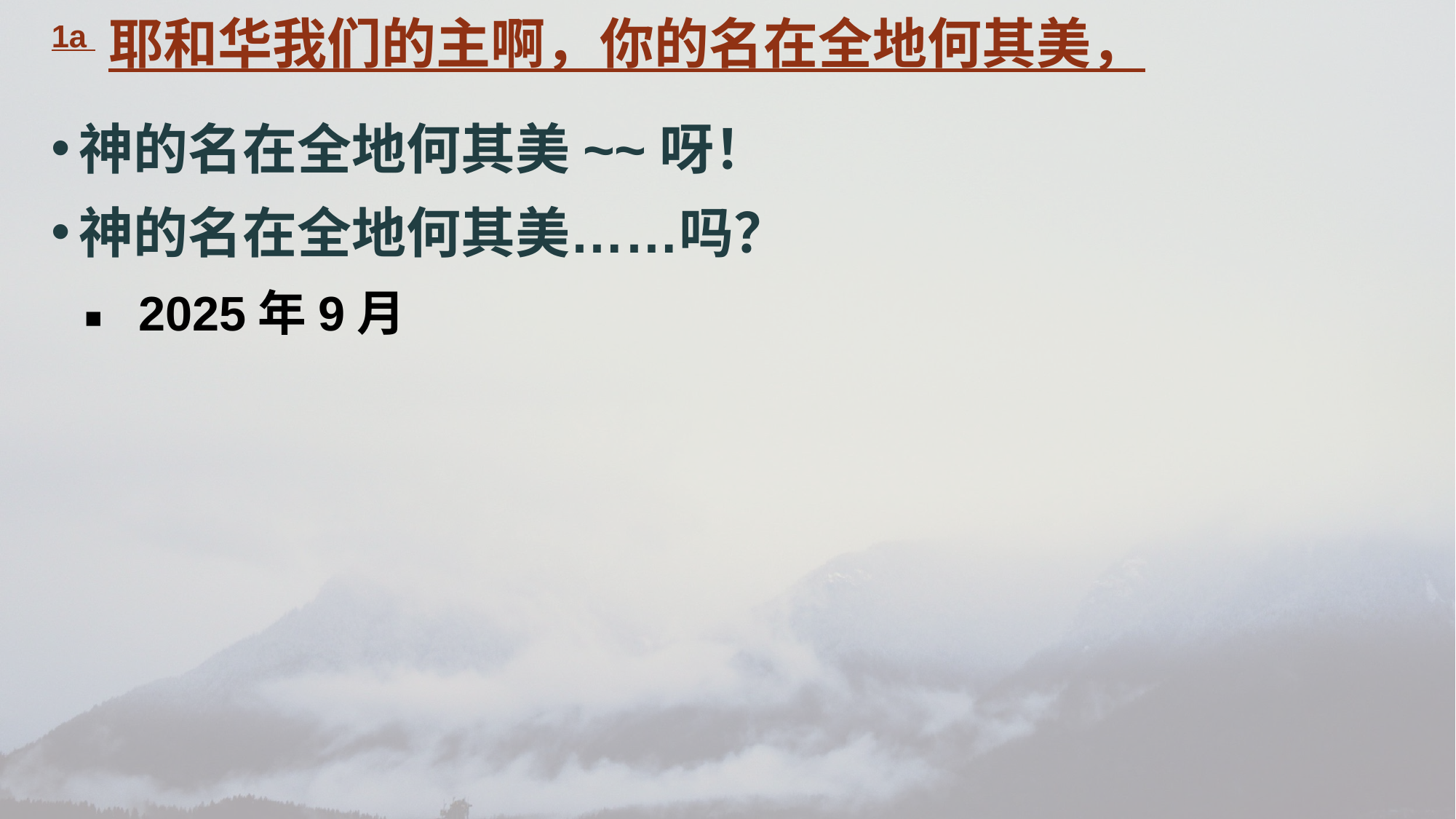

1a 耶和华我们的主啊，你的名在全地何其美，
神的名在全地何其美~~呀！
神的名在全地何其美……吗？
2025年9月